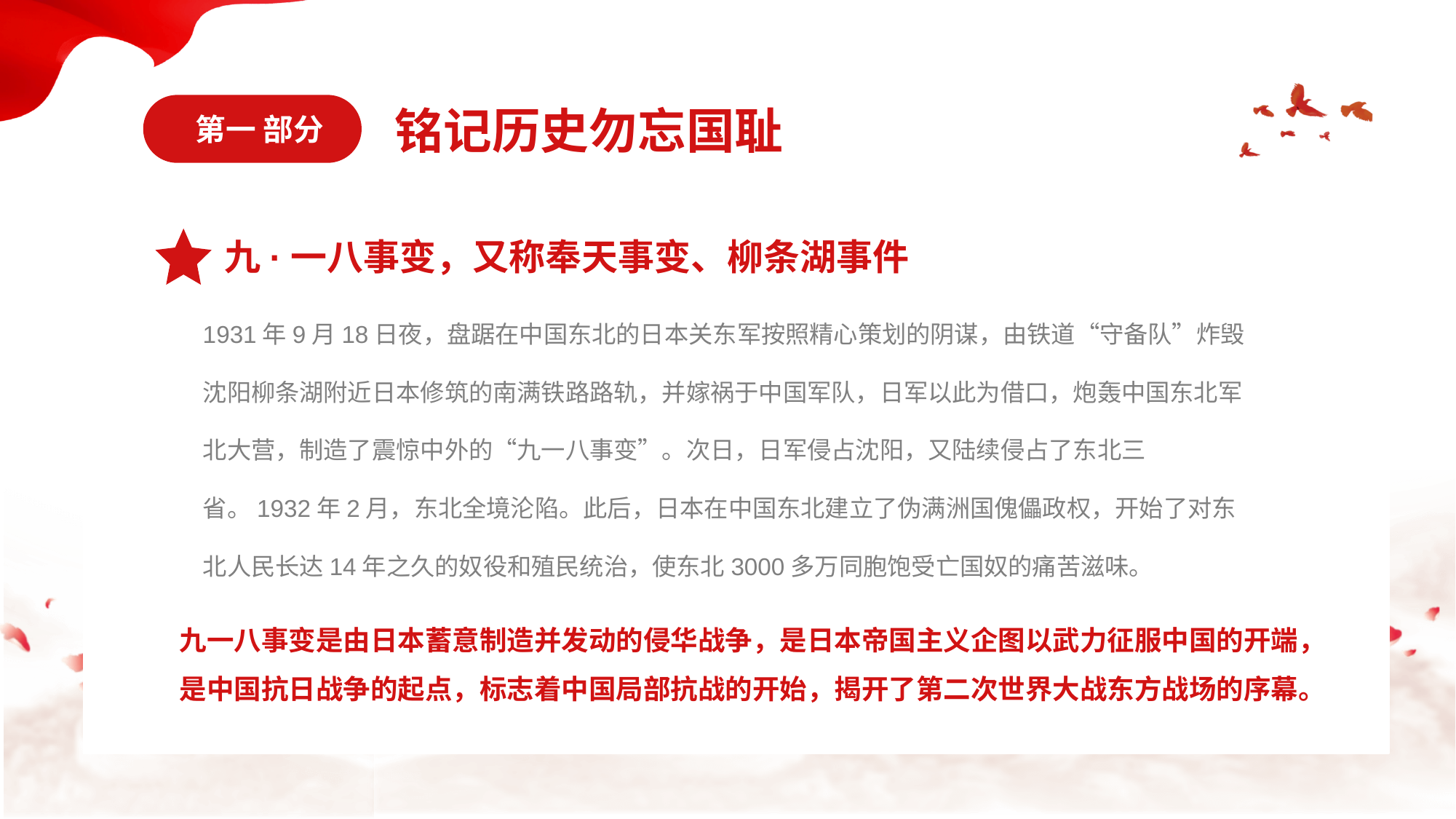

第一 部分
铭记历史勿忘国耻

九·一八事变，又称奉天事变、柳条湖事件
1931年9月18日夜，盘踞在中国东北的日本关东军按照精心策划的阴谋，由铁道“守备队”炸毁沈阳柳条湖附近日本修筑的南满铁路路轨，并嫁祸于中国军队，日军以此为借口，炮轰中国东北军北大营，制造了震惊中外的“九一八事变”。次日，日军侵占沈阳，又陆续侵占了东北三省。1932年2月，东北全境沦陷。此后，日本在中国东北建立了伪满洲国傀儡政权，开始了对东北人民长达14年之久的奴役和殖民统治，使东北3000多万同胞饱受亡国奴的痛苦滋味。
九一八事变是由日本蓄意制造并发动的侵华战争，是日本帝国主义企图以武力征服中国的开端，是中国抗日战争的起点，标志着中国局部抗战的开始，揭开了第二次世界大战东方战场的序幕。